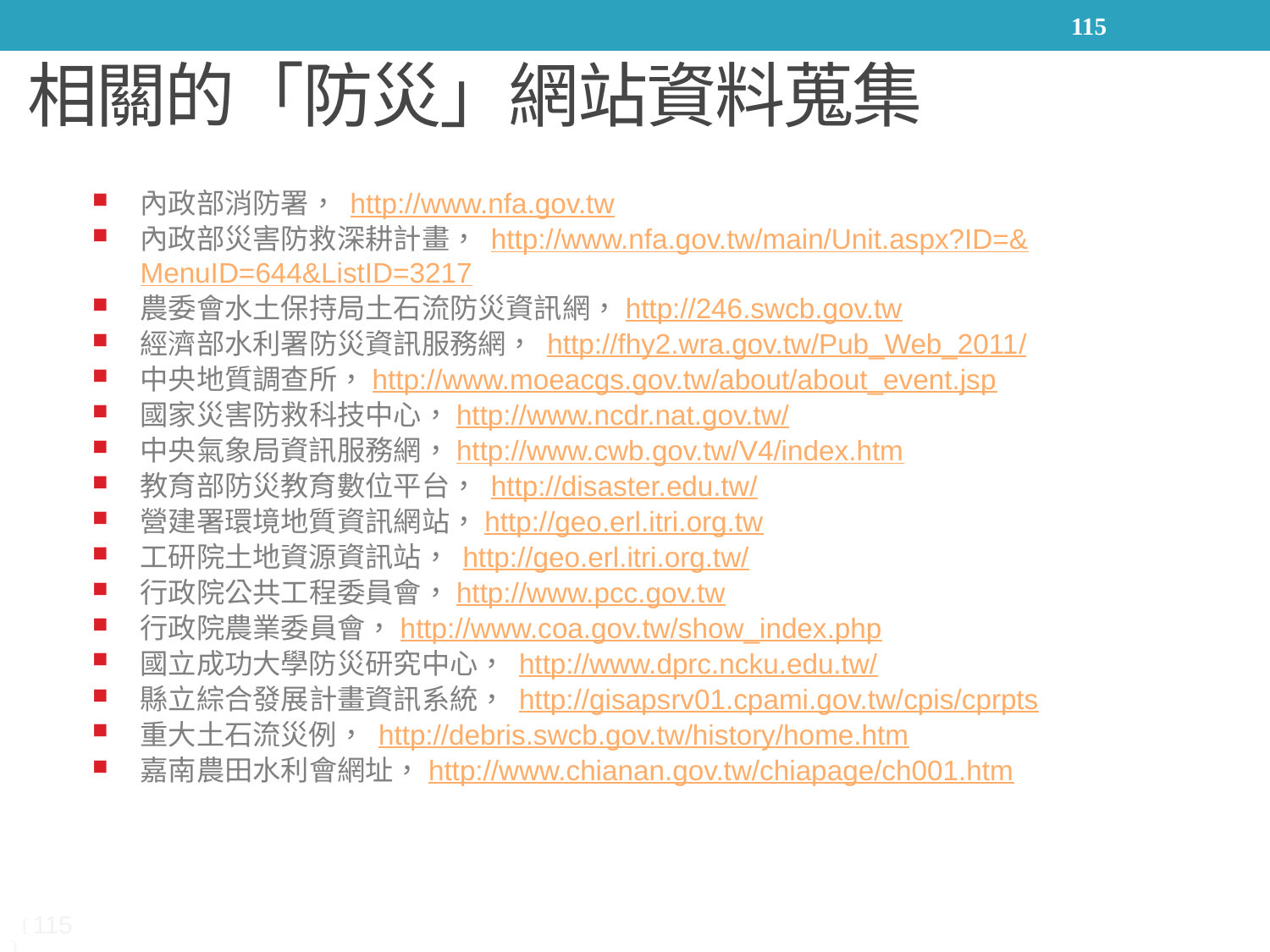

115
# 相關的「防災」網站資料蒐集
內政部消防署， http://www.nfa.gov.tw
內政部災害防救深耕計畫， http://www.nfa.gov.tw/main/Unit.aspx?ID=&MenuID=644&ListID=3217
農委會水土保持局土石流防災資訊網，http://246.swcb.gov.tw
經濟部水利署防災資訊服務網， http://fhy2.wra.gov.tw/Pub_Web_2011/
中央地質調查所，http://www.moeacgs.gov.tw/about/about_event.jsp
國家災害防救科技中心，http://www.ncdr.nat.gov.tw/
中央氣象局資訊服務網，http://www.cwb.gov.tw/V4/index.htm
教育部防災教育數位平台， http://disaster.edu.tw/
營建署環境地質資訊網站，http://geo.erl.itri.org.tw
工研院土地資源資訊站， http://geo.erl.itri.org.tw/
行政院公共工程委員會，http://www.pcc.gov.tw
行政院農業委員會，http://www.coa.gov.tw/show_index.php
國立成功大學防災研究中心， http://www.dprc.ncku.edu.tw/
縣立綜合發展計畫資訊系統， http://gisapsrv01.cpami.gov.tw/cpis/cprpts
重大土石流災例， http://debris.swcb.gov.tw/history/home.htm
嘉南農田水利會網址，http://www.chianan.gov.tw/chiapage/ch001.htm